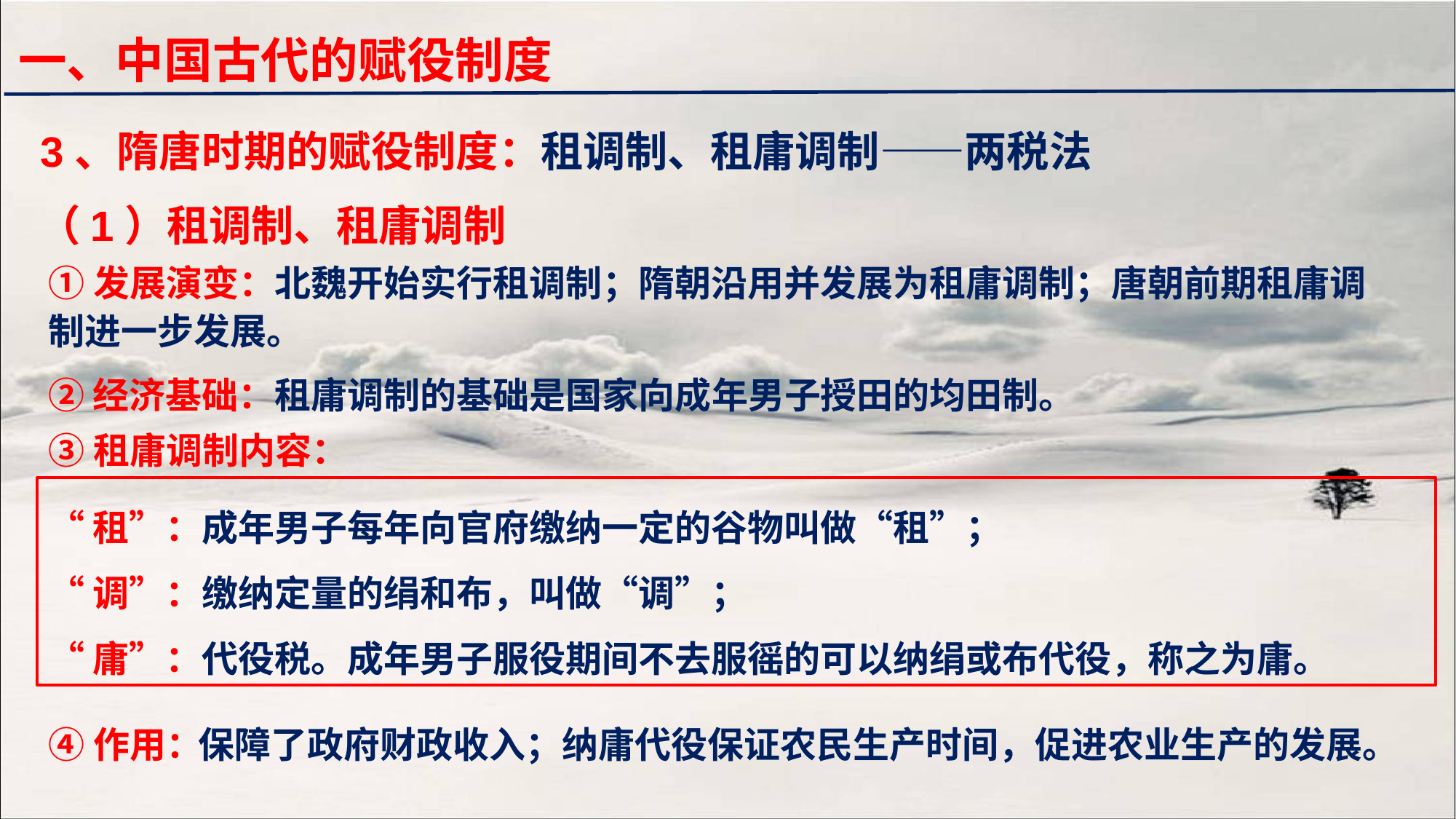

一、中国古代的赋役制度
3、隋唐时期的赋役制度：租调制、租庸调制——两税法
（1）租调制、租庸调制
①发展演变：北魏开始实行租调制；隋朝沿用并发展为租庸调制；唐朝前期租庸调制进一步发展。
②经济基础：租庸调制的基础是国家向成年男子授田的均田制。
③租庸调制内容：
“租”：成年男子每年向官府缴纳一定的谷物叫做“租”；
“调”：缴纳定量的绢和布，叫做“调”；
“庸”：代役税。成年男子服役期间不去服徭的可以纳绢或布代役，称之为庸。
保障了政府财政收入；纳庸代役保证农民生产时间，促进农业生产的发展。
④作用：